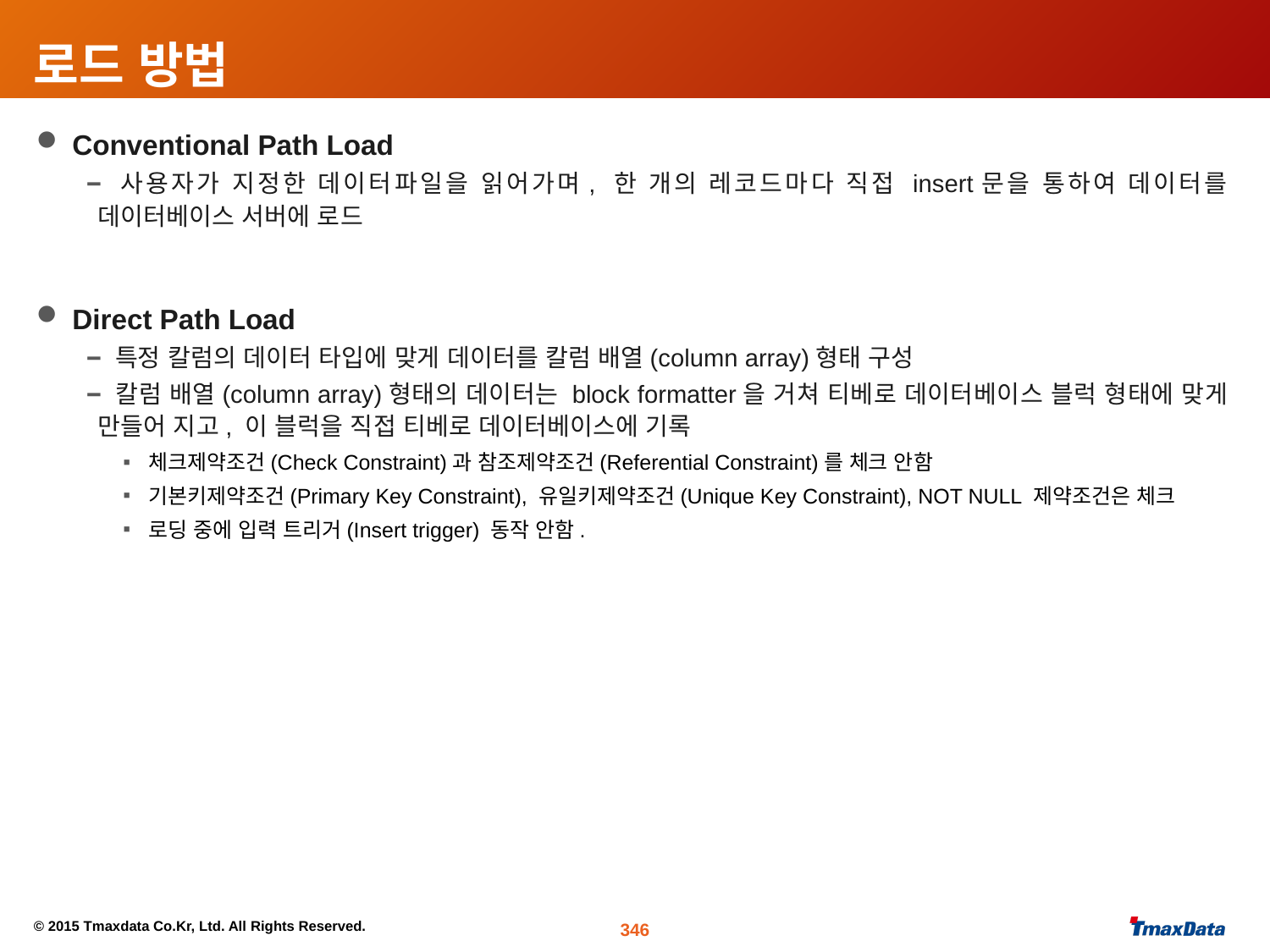

# 로드 방법
 Conventional Path Load
 사용자가 지정한 데이터파일을 읽어가며, 한 개의 레코드마다 직접 insert문을 통하여 데이터를 데이터베이스 서버에 로드

 Direct Path Load
 특정 칼럼의 데이터 타입에 맞게 데이터를 칼럼 배열(column array)형태 구성
 칼럼 배열(column array)형태의 데이터는 block formatter을 거쳐 티베로 데이터베이스 블럭 형태에 맞게 만들어 지고, 이 블럭을 직접 티베로 데이터베이스에 기록
체크제약조건(Check Constraint)과 참조제약조건(Referential Constraint)를 체크 안함
기본키제약조건(Primary Key Constraint), 유일키제약조건(Unique Key Constraint), NOT NULL 제약조건은 체크
로딩 중에 입력 트리거(Insert trigger) 동작 안함.